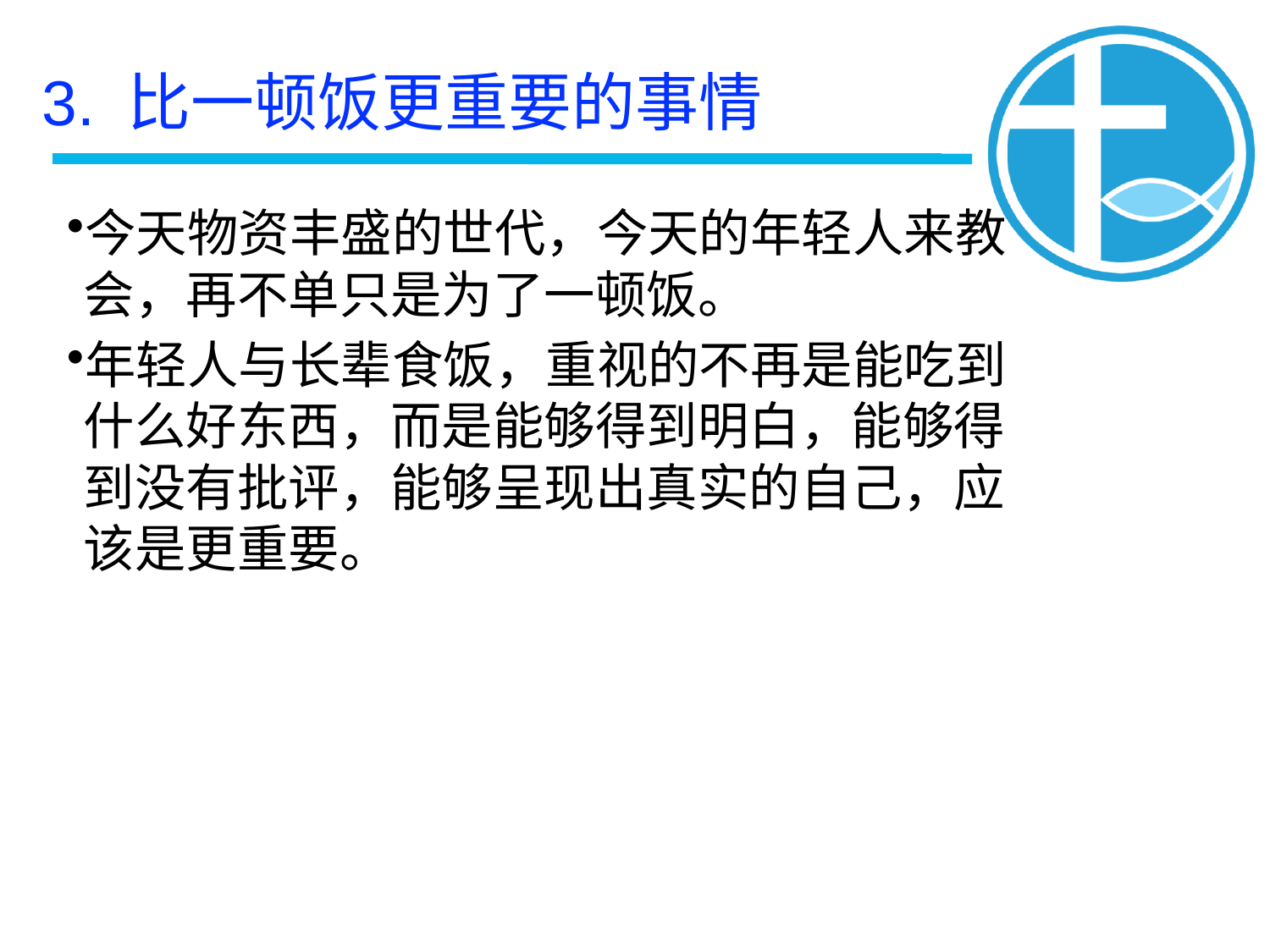

3. 比一顿饭更重要的事情
今天物资丰盛的世代，今天的年轻人来教会，再不单只是为了一顿饭。
年轻人与长辈食饭，重视的不再是能吃到什么好东西，而是能够得到明白，能够得到没有批评，能够呈现出真实的自己，应该是更重要。